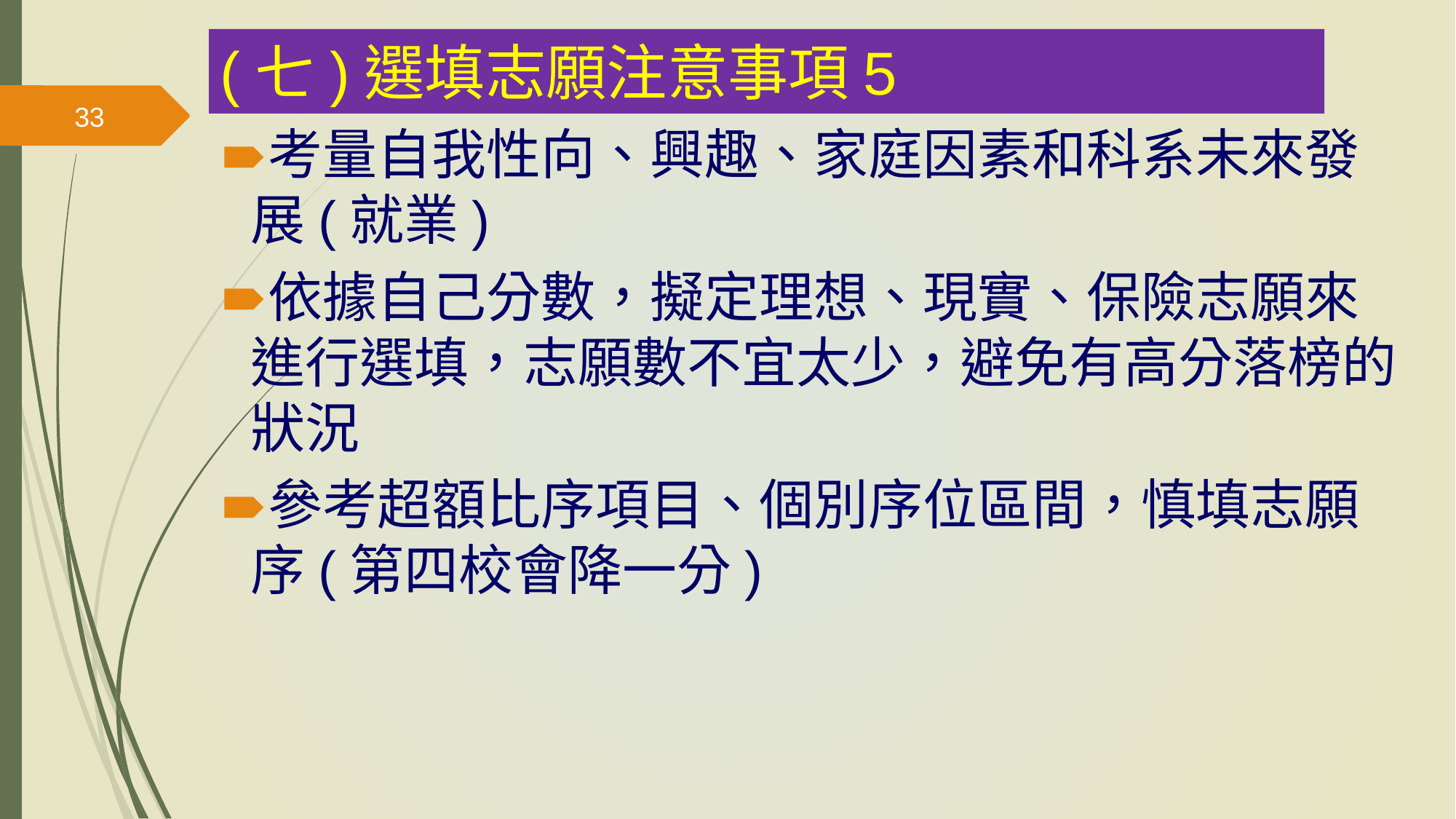

(七)選填志願注意事項5
33
考量自我性向、興趣、家庭因素和科系未來發展(就業)
依據自己分數，擬定理想、現實、保險志願來進行選填，志願數不宜太少，避免有高分落榜的狀況
參考超額比序項目、個別序位區間，慎填志願序(第四校會降一分)